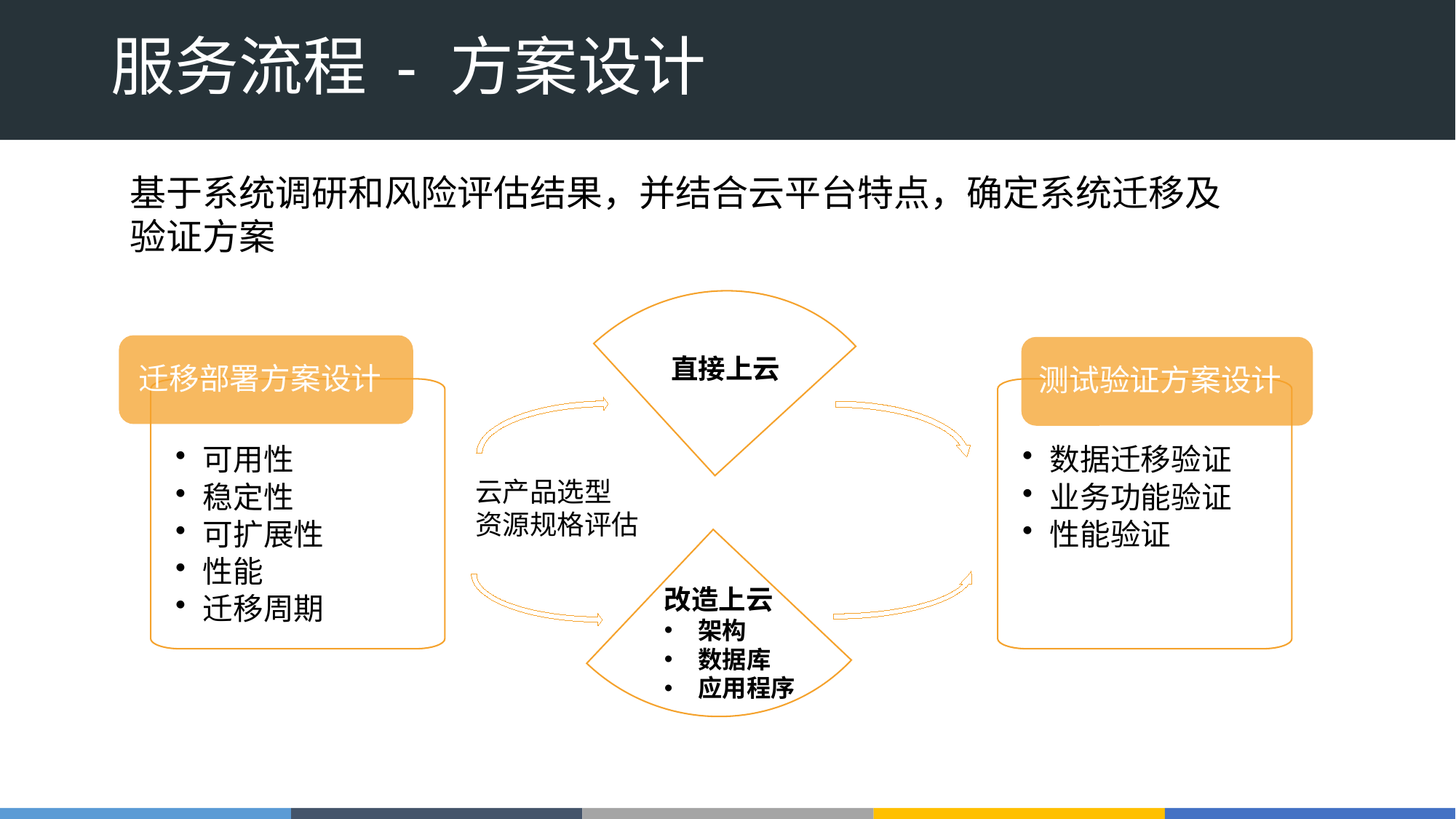

# 服务流程 - 方案设计
基于系统调研和风险评估结果，并结合云平台特点，确定系统迁移及验证方案

迁移部署方案设计

可用性
稳定性
可扩展性
性能
迁移周期

测试验证方案设计

数据迁移验证
业务功能验证
性能验证

直接上云

云产品选型
资源规格评估

改造上云
架构
数据库
应用程序